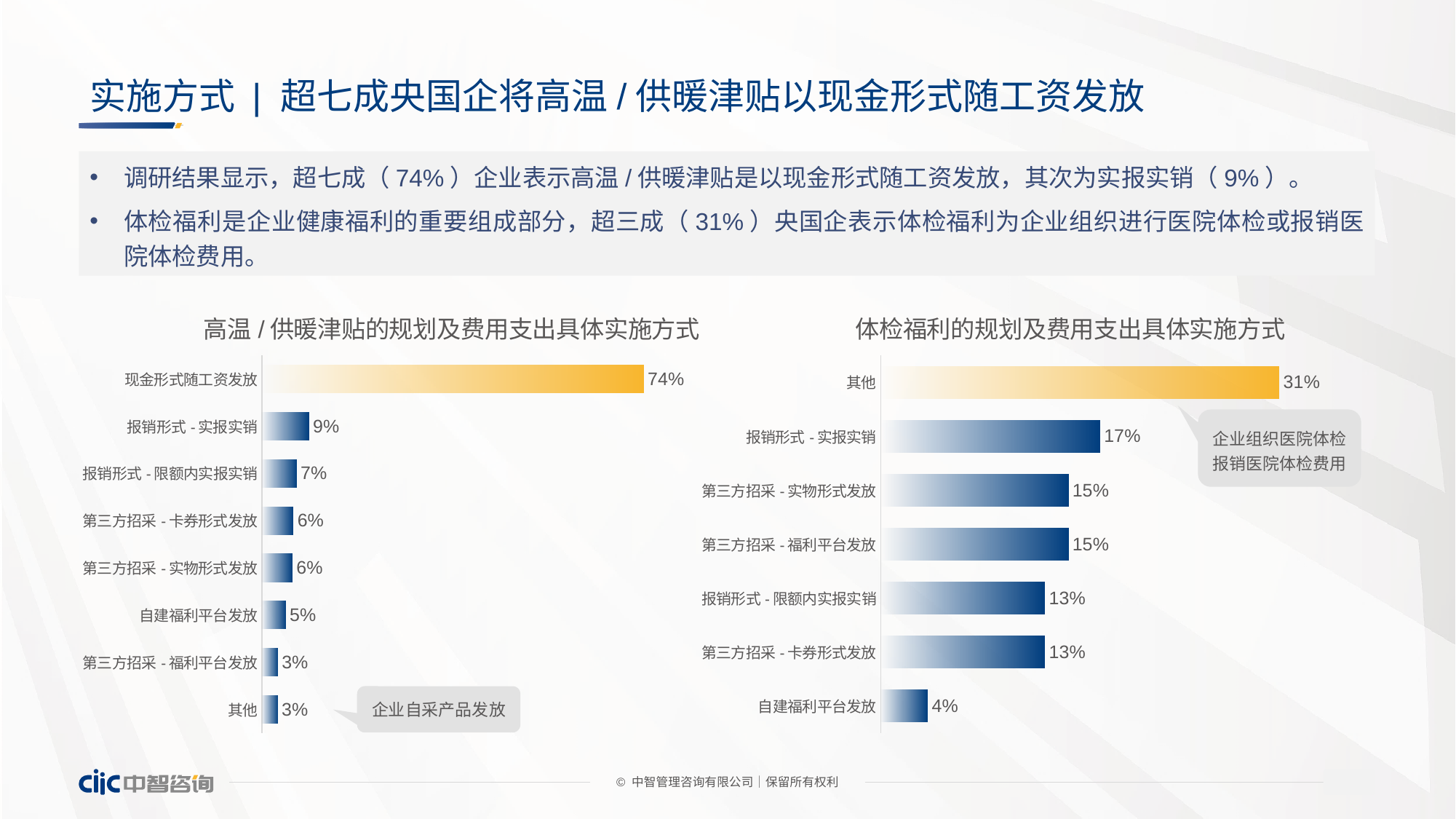

# 实施方式 | 超七成央国企将高温/供暖津贴以现金形式随工资发放
调研结果显示，超七成（74%）企业表示高温/供暖津贴是以现金形式随工资发放，其次为实报实销（9%）。
体检福利是企业健康福利的重要组成部分，超三成（31%）央国企表示体检福利为企业组织进行医院体检或报销医院体检费用。

### Chart: 高温/供暖津贴的规划及费用支出具体实施方式

| Category | 占比 |
|---|---|
| 现金形式随工资发放 | 0.74 |
| 报销形式-实报实销 | 0.0909090909090909 |
| 报销形式-限额内实报实销 | 0.0666666666666667 |
| 第三方招采-卡券形式发放 | 0.0606060606060606 |
| 第三方招采-实物形式发放 | 0.0588235294117647 |
| 自建福利平台发放 | 0.0454545454545455 |
| 第三方招采-福利平台发放 | 0.0303030303030303 |
| 其他 | 0.03 |
企业自采产品发放

### Chart: 体检福利的规划及费用支出具体实施方式

| Category | 占比 |
|---|---|
| 其他 | 0.309090909090909 |
| 报销形式-实报实销 | 0.17 |
| 第三方招采-实物形式发放 | 0.145454545454545 |
| 第三方招采-福利平台发放 | 0.145454545454545 |
| 报销形式-限额内实报实销 | 0.127272727272727 |
| 第三方招采-卡券形式发放 | 0.127272727272727 |
| 自建福利平台发放 | 0.0363636363636364 |
企业组织医院体检
报销医院体检费用
© 中智管理咨询有限公司│保留所有权利
21